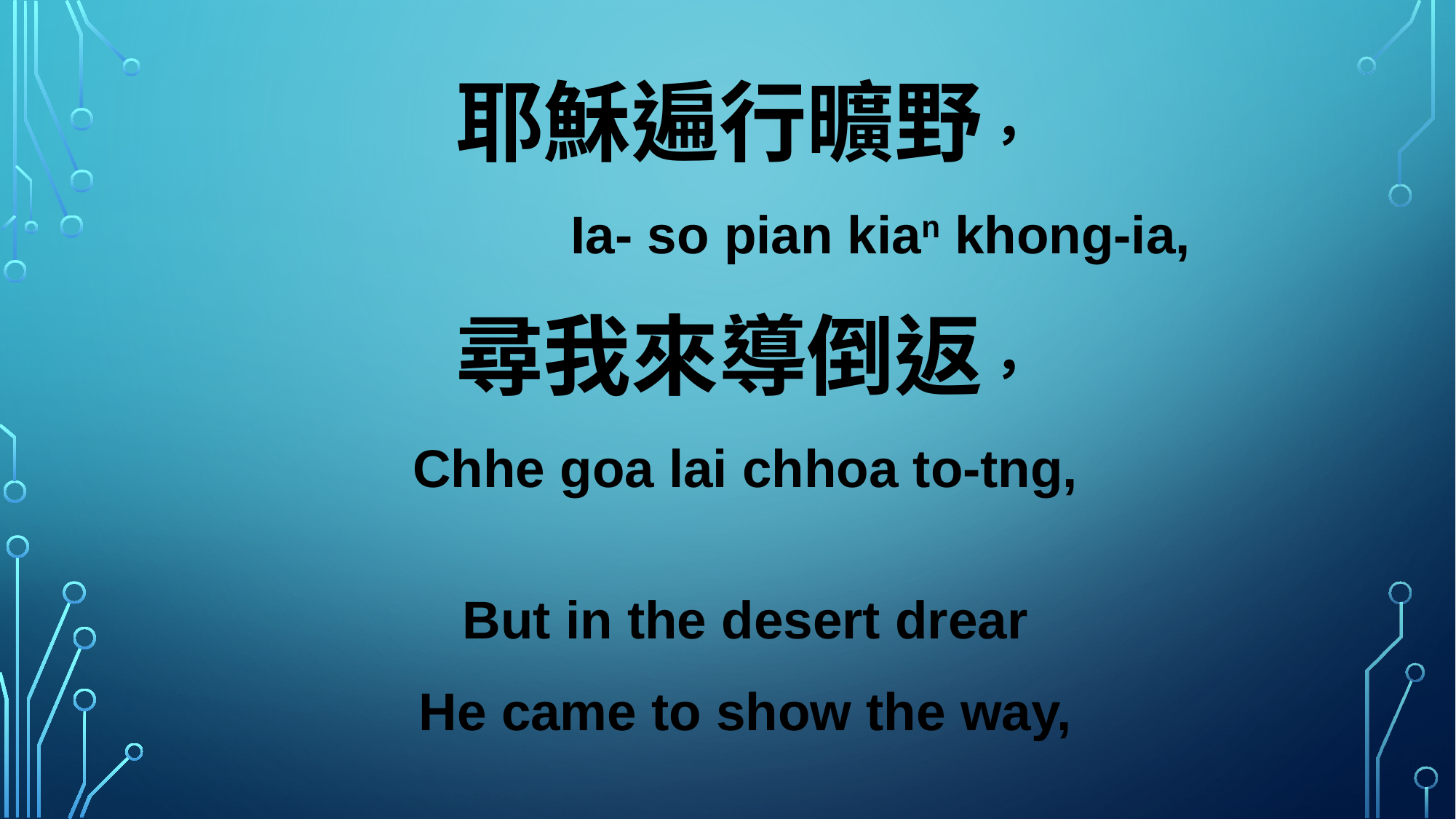

耶穌遍行曠野，
                              Ia- so pian kian khong-ia,
尋我來導倒返，
Chhe goa lai chhoa to-tng,

But in the desert drear
He came to show the way,